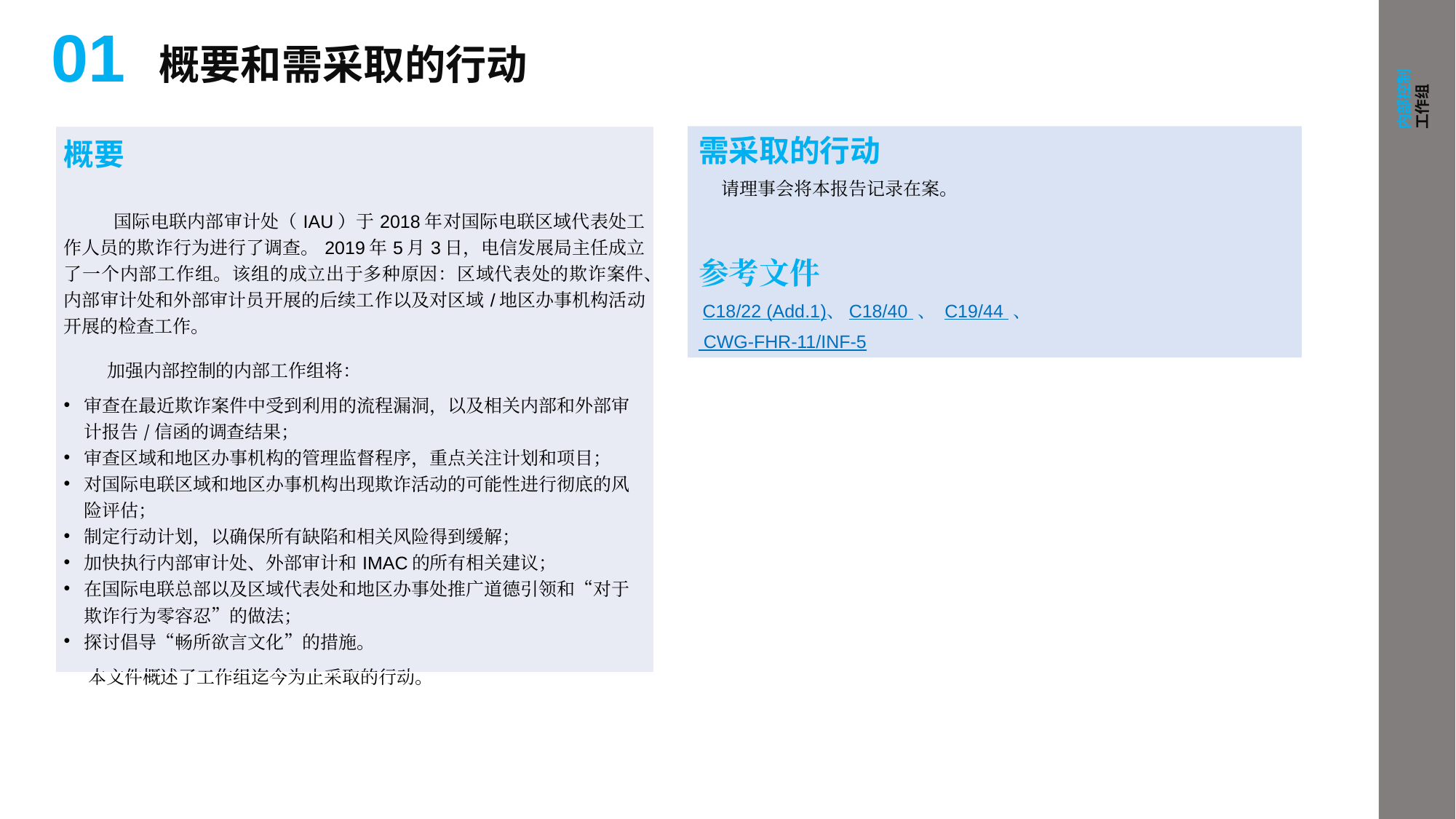

01
 概要和需采取的行动
内部控制
工作组
| 概要 国际电联内部审计处（IAU）于2018年对国际电联区域代表处工作人员的欺诈行为进行了调查。2019年5月3日，电信发展局主任成立了一个内部工作组。该组的成立出于多种原因：区域代表处的欺诈案件、内部审计处和外部审计员开展的后续工作以及对区域/地区办事机构活动开展的检查工作。 加强内部控制的内部工作组将： 审查在最近欺诈案件中受到利用的流程漏洞，以及相关内部和外部审计报告/信函的调查结果； 审查区域和地区办事机构的管理监督程序，重点关注计划和项目； 对国际电联区域和地区办事机构出现欺诈活动的可能性进行彻底的风险评估； 制定行动计划，以确保所有缺陷和相关风险得到缓解； 加快执行内部审计处、外部审计和IMAC的所有相关建议； 在国际电联总部以及区域代表处和地区办事处推广道德引领和“对于欺诈行为零容忍”的做法； 探讨倡导“畅所欲言文化”的措施。 本文件概述了工作组迄今为止采取的行动。 |
| --- |
需采取的行动
    请理事会将本报告记录在案。

参考文件
 C18/22 (Add.1)、C18/40 、 C19/44 、
 CWG-FHR-11/INF-5